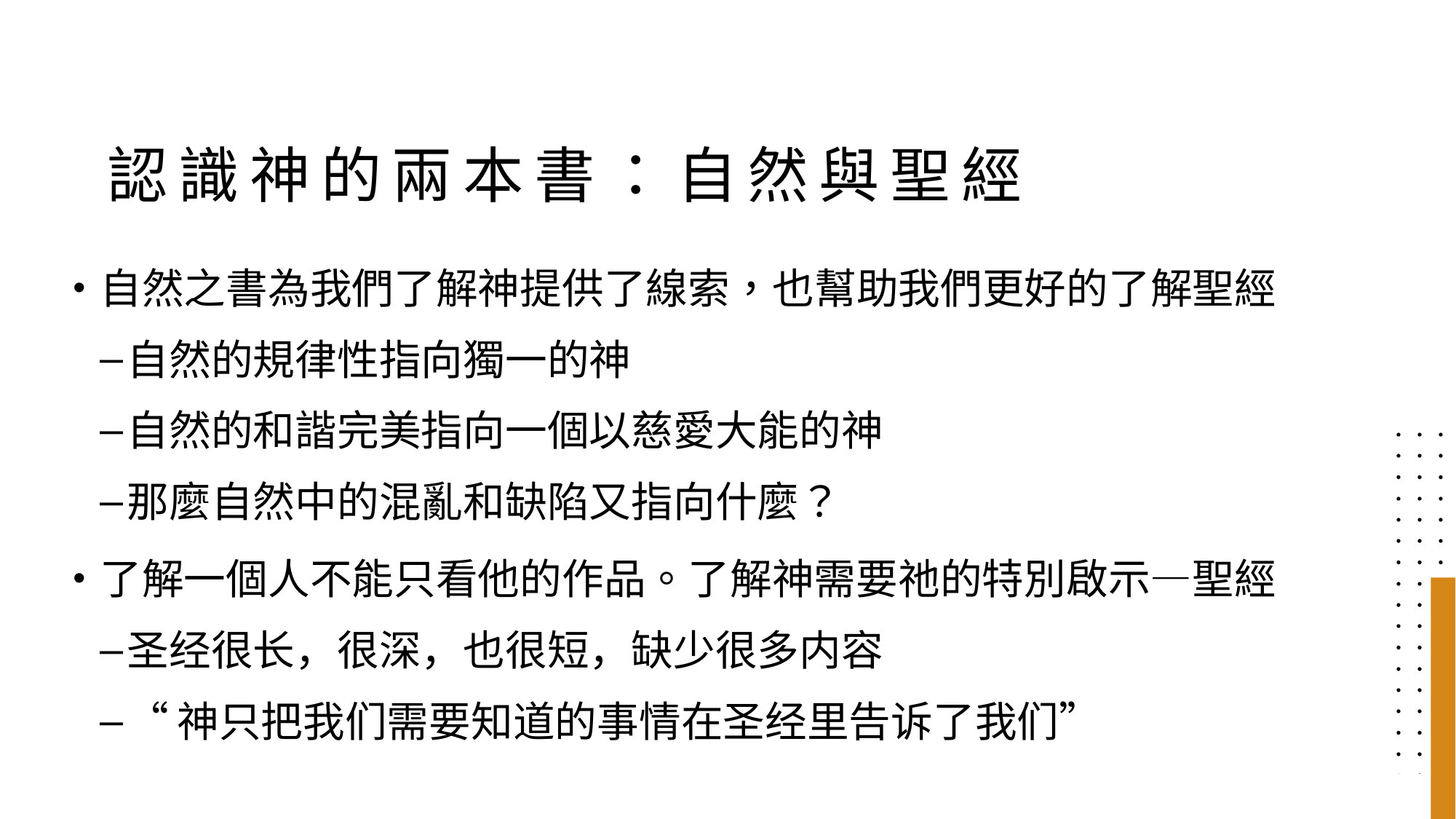

# 認識神的兩本書：自然與聖經
自然之書為我們了解神提供了線索，也幫助我們更好的了解聖經
自然的規律性指向獨一的神
自然的和諧完美指向一個以慈愛大能的神
那麼自然中的混亂和缺陷又指向什麼？
了解一個人不能只看他的作品。了解神需要祂的特別啟示—聖經
圣经很长，很深，也很短，缺少很多内容
“神只把我们需要知道的事情在圣经里告诉了我们”